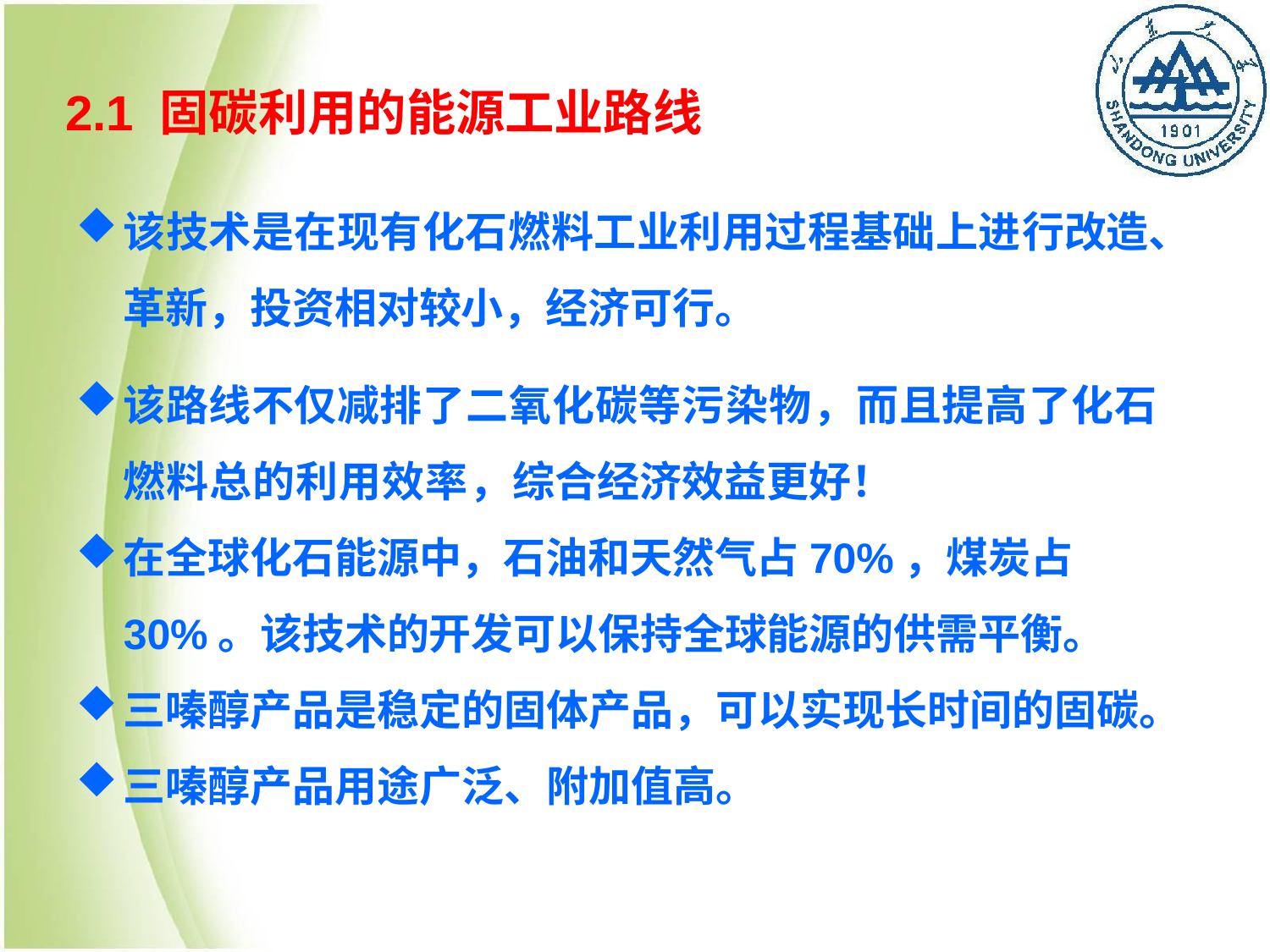

2.1 固碳利用的能源工业路线
该技术是在现有化石燃料工业利用过程基础上进行改造、革新，投资相对较小，经济可行。
该路线不仅减排了二氧化碳等污染物，而且提高了化石燃料总的利用效率，综合经济效益更好！
在全球化石能源中，石油和天然气占70%，煤炭占30%。该技术的开发可以保持全球能源的供需平衡。
三嗪醇产品是稳定的固体产品，可以实现长时间的固碳。
三嗪醇产品用途广泛、附加值高。